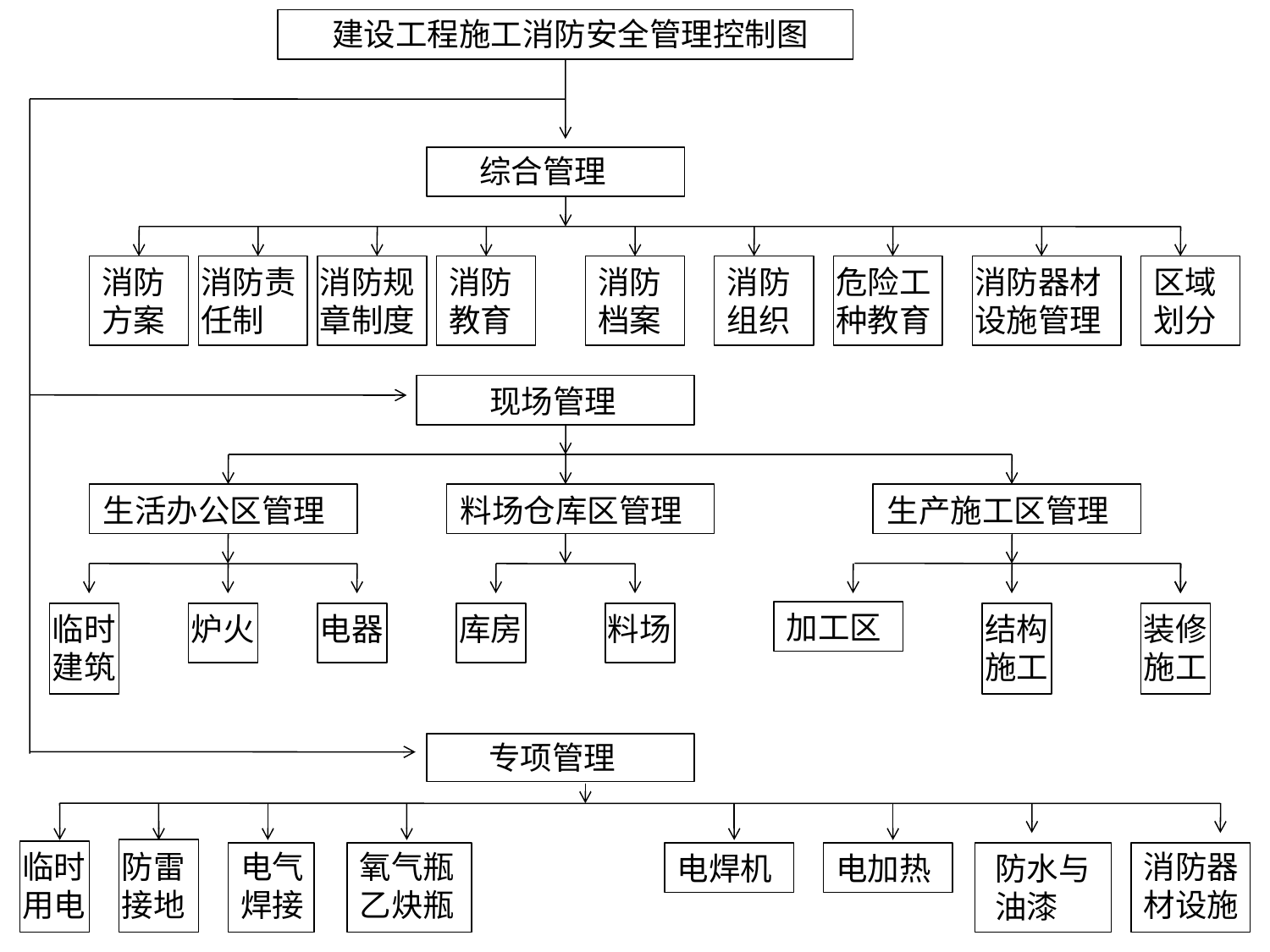

建设工程施工消防安全管理控制图

综合管理

消防方案
消防责任制

消防规章制度

消防教育

消防档案

消防组织
危险工种教育

消防器材设施管理

区域划分

现场管理

生活办公区管理

料场仓库区管理

生产施工区管理
加工区

临时建筑

炉火
电器
库房
料场
结构施工

装修施工

专项管理

防雷接地
临时用电

电气焊接
氧气瓶乙炔瓶
消防器材设施

电焊机

电加热

防水与油漆